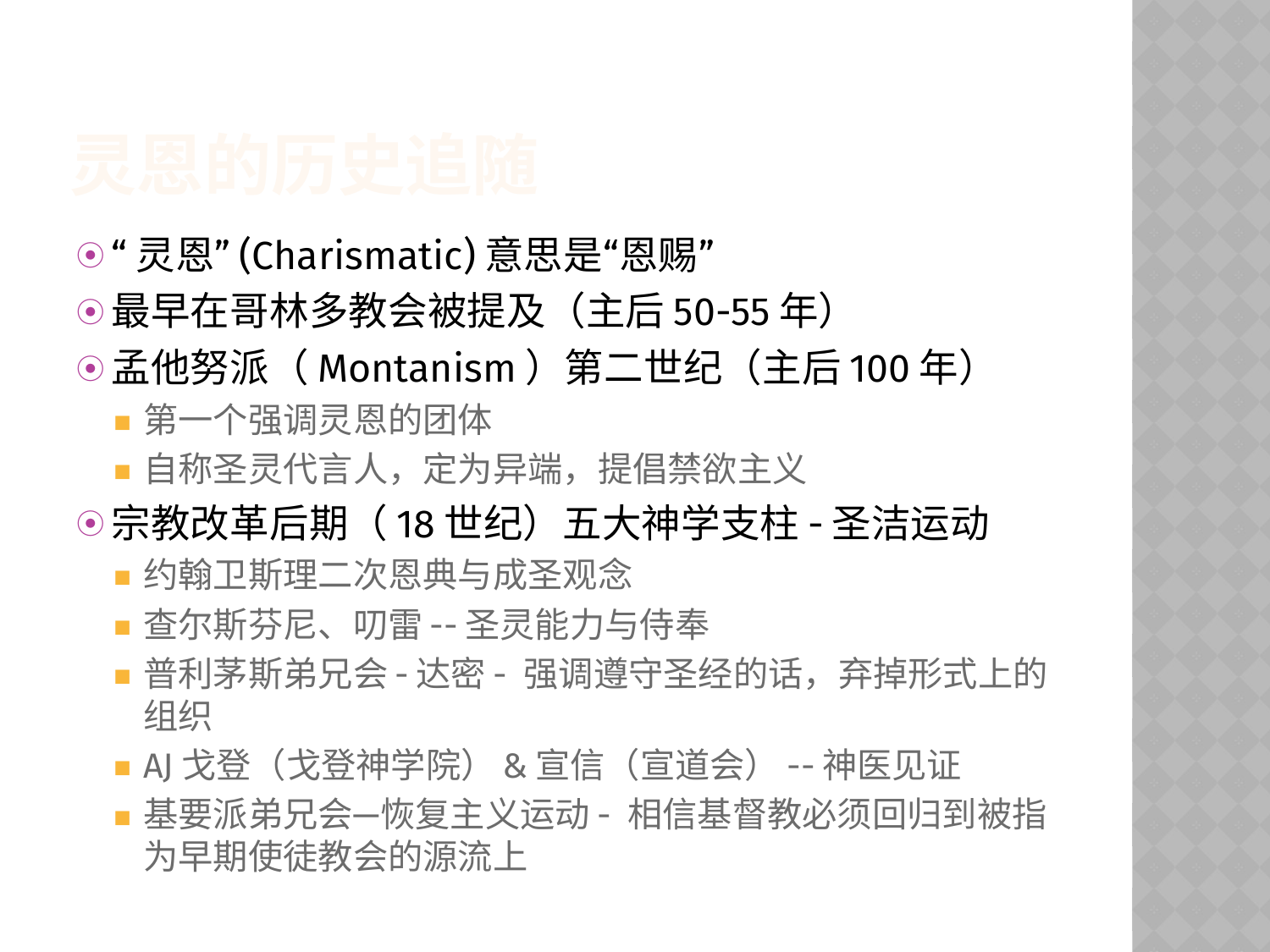

# 灵恩的历史追随
“灵恩”(Charismatic)意思是“恩赐”
最早在哥林多教会被提及（主后50-55年）
孟他努派（Montanism）第二世纪（主后100年）
第一个强调灵恩的团体
自称圣灵代言人，定为异端，提倡禁欲主义
宗教改革后期（18世纪）五大神学支柱-圣洁运动
约翰卫斯理二次恩典与成圣观念
查尔斯芬尼、叨雷--圣灵能力与侍奉
普利茅斯弟兄会-达密- 强调遵守圣经的话，弃掉形式上的组织
AJ戈登（戈登神学院）&宣信（宣道会）--神医见证
基要派弟兄会—恢复主义运动- 相信基督教必须回归到被指为早期使徒教会的源流上